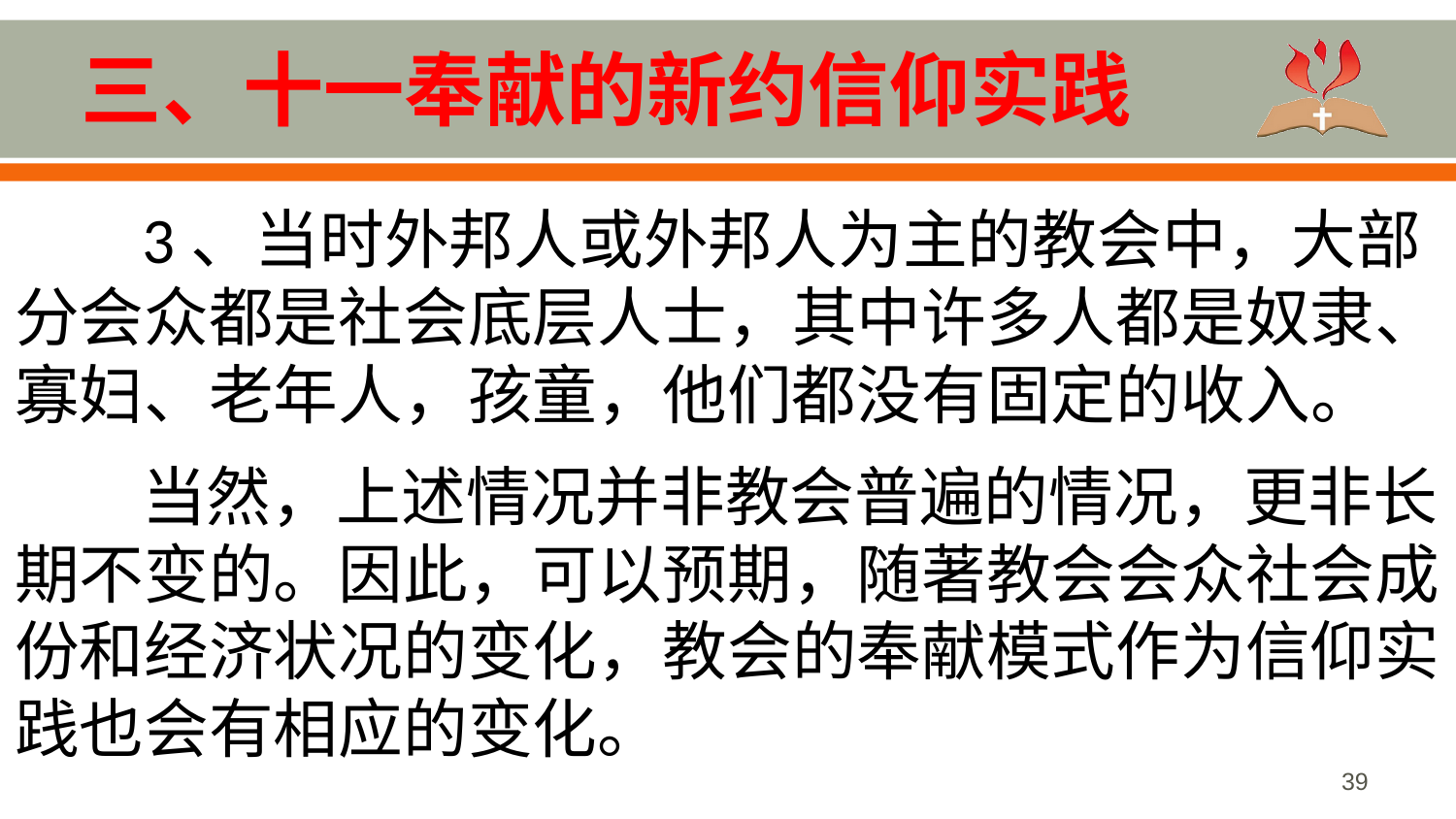

# 三、十一奉献的新约信仰实践
3、当时外邦人或外邦人为主的教会中，大部分会众都是社会底层人士，其中许多人都是奴隶、寡妇、老年人，孩童，他们都没有固定的收入。
当然，上述情况并非教会普遍的情况，更非长期不变的。因此，可以预期，随著教会会众社会成份和经济状况的变化，教会的奉献模式作为信仰实践也会有相应的变化。

39